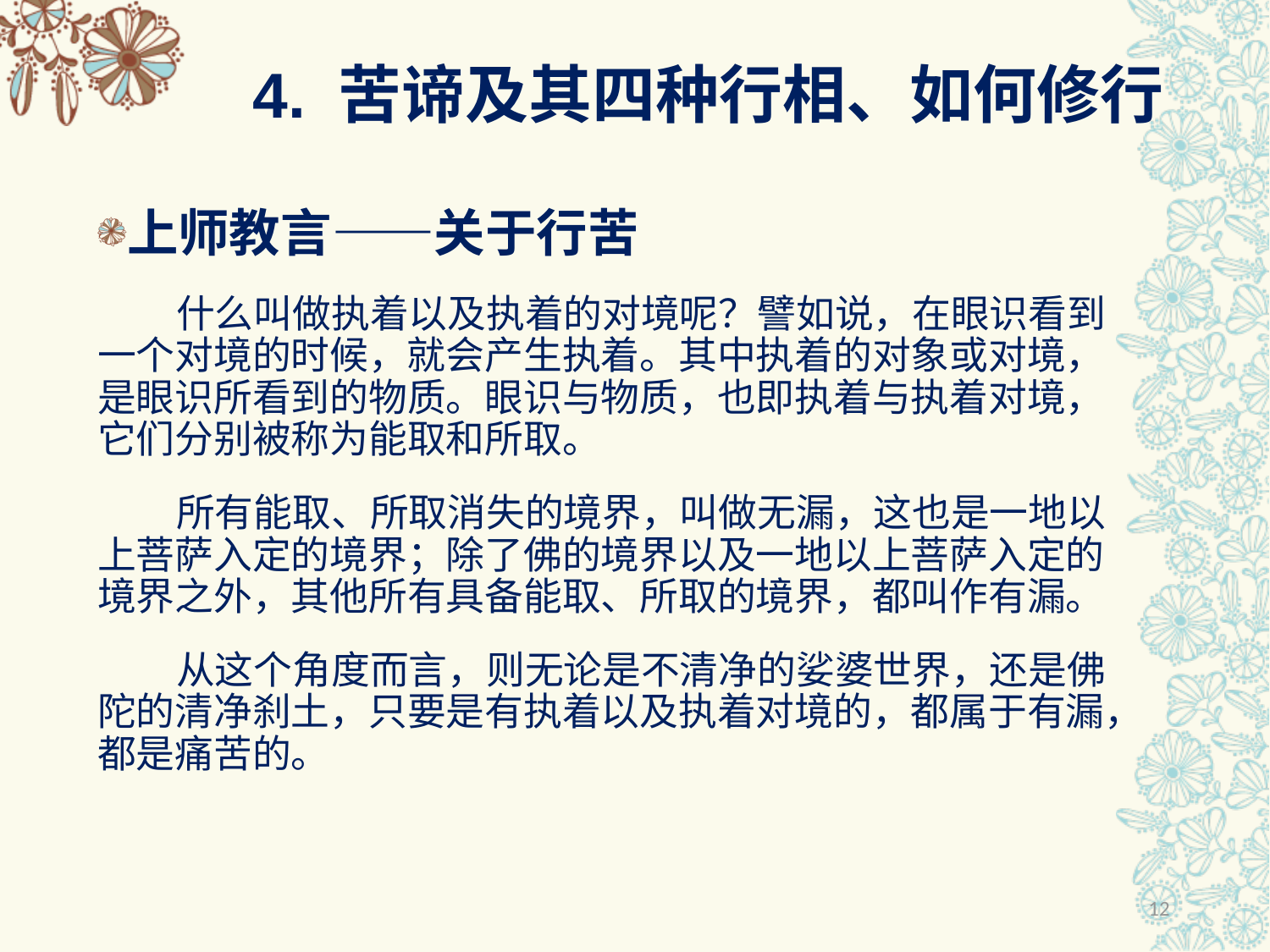

# 4. 苦谛及其四种行相、如何修行
上师教言——关于行苦
        什么叫做执着以及执着的对境呢？譬如说，在眼识看到一个对境的时候，就会产生执着。其中执着的对象或对境，是眼识所看到的物质。眼识与物质，也即执着与执着对境，它们分别被称为能取和所取。
        所有能取、所取消失的境界，叫做无漏，这也是一地以上菩萨入定的境界；除了佛的境界以及一地以上菩萨入定的境界之外，其他所有具备能取、所取的境界，都叫作有漏。
        从这个角度而言，则无论是不清净的娑婆世界，还是佛陀的清净刹土，只要是有执着以及执着对境的，都属于有漏，都是痛苦的。

12